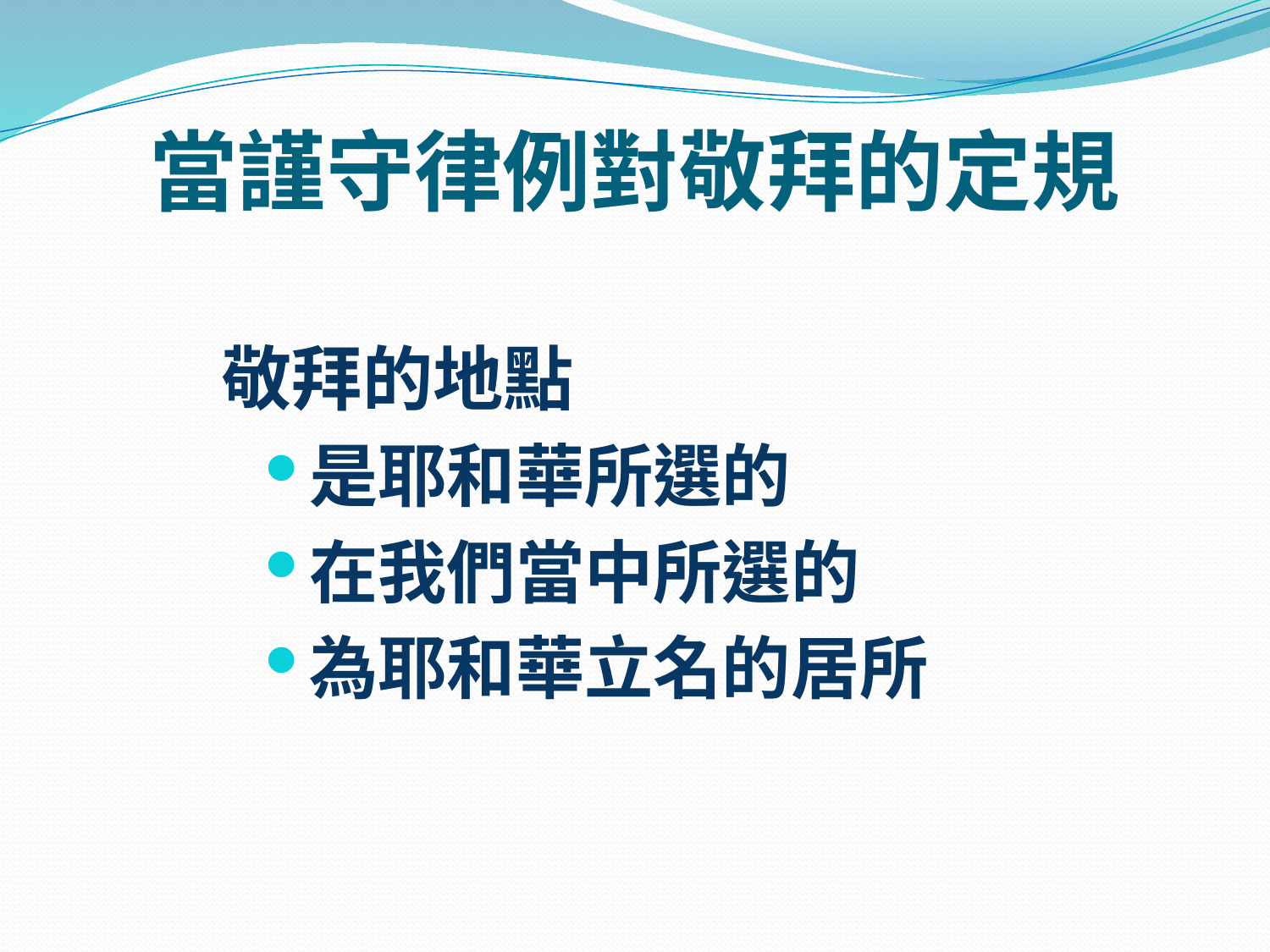

# 當謹守律例對敬拜的定規
敬拜的地點
是耶和華所選的
在我們當中所選的
為耶和華立名的居所